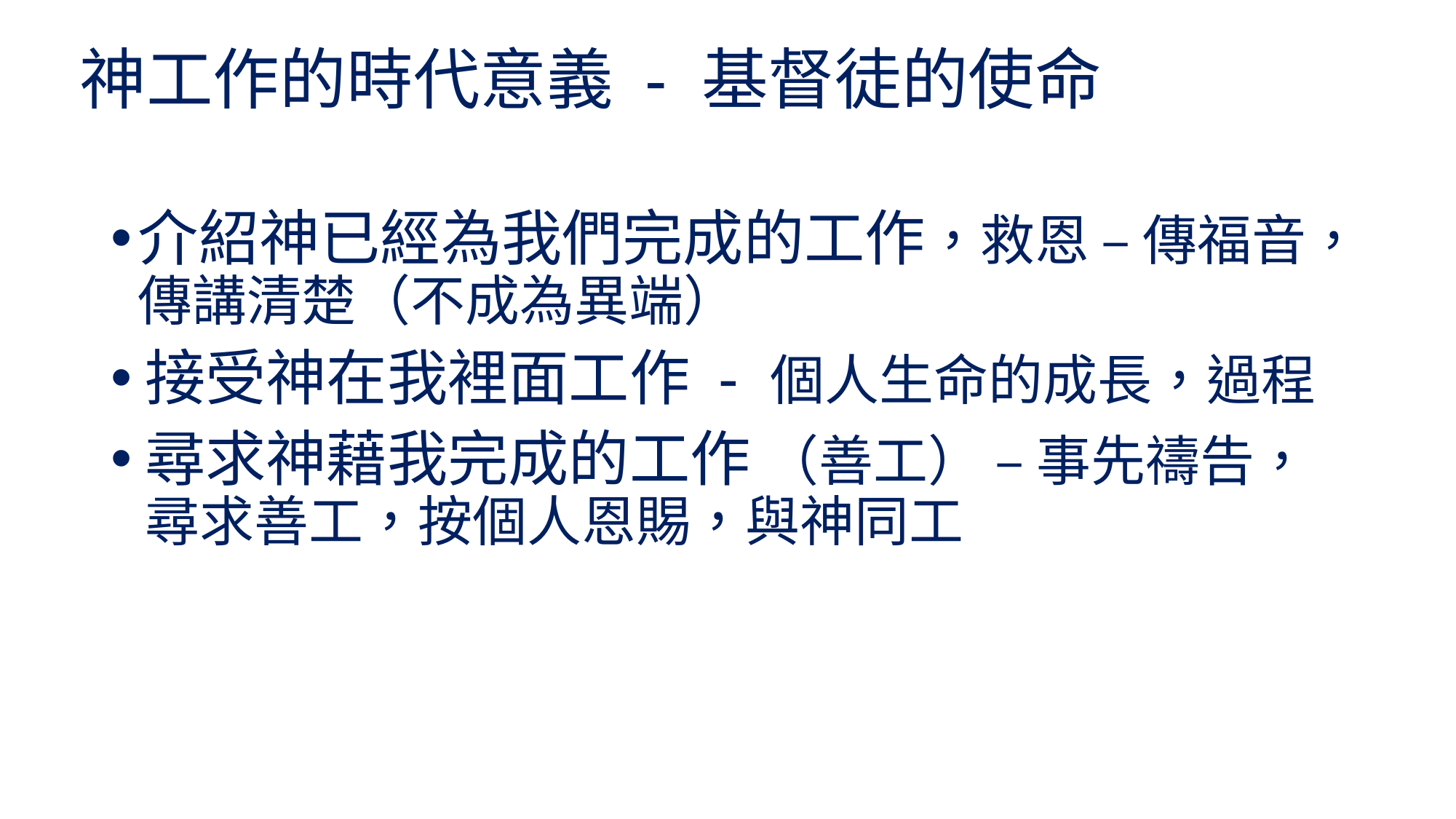

# 神工作的時代意義 - 基督徒的使命
介紹神已經為我們完成的工作，救恩 – 傳福音，傳講清楚（不成為異端）
接受神在我裡面工作 - 個人生命的成長，過程
尋求神藉我完成的工作 （善工） – 事先禱告，尋求善工，按個人恩賜，與神同工